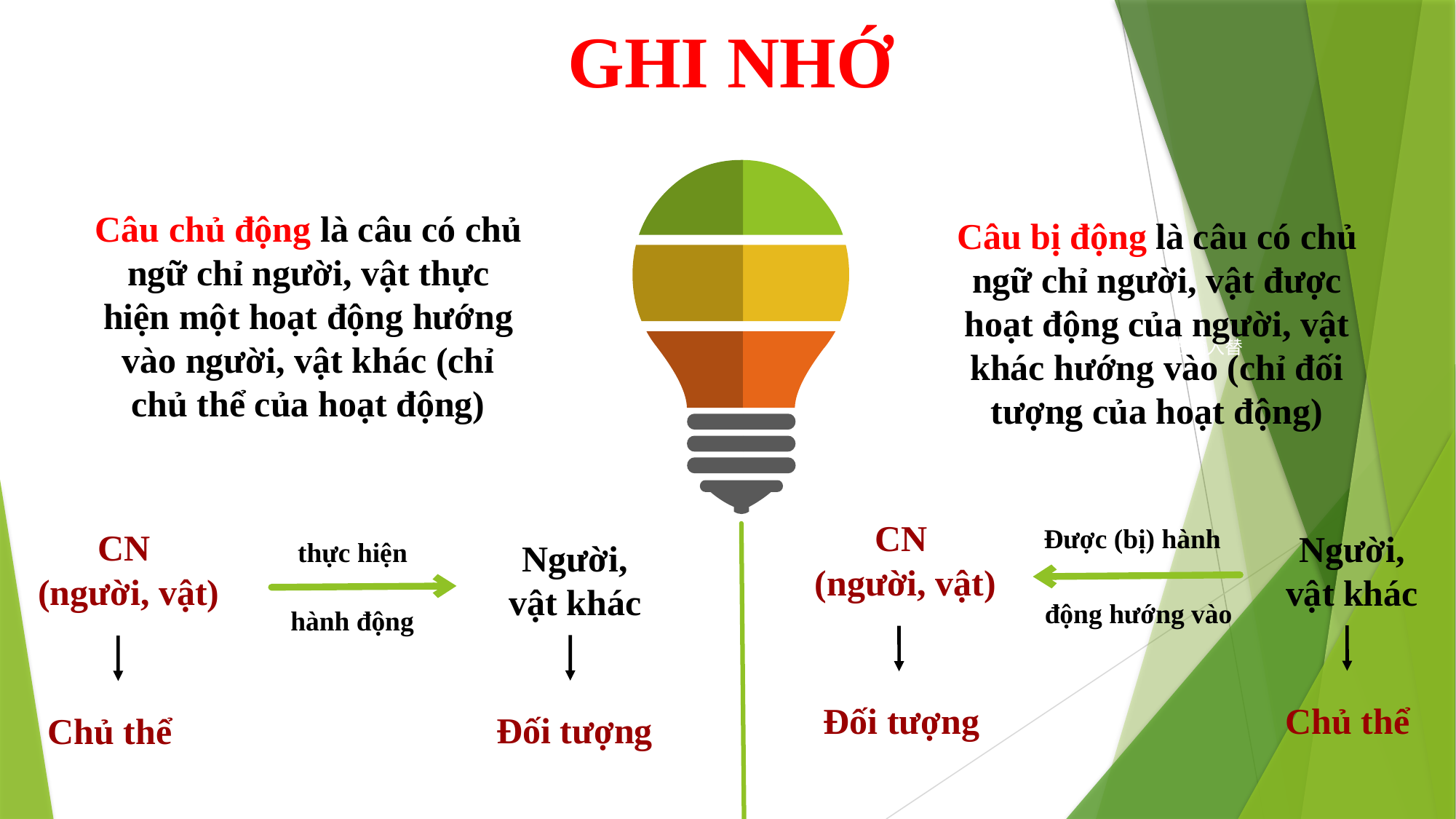

GHI NHỚ

Câu chủ động là câu có chủ ngữ chỉ người, vật thực hiện một hoạt động hướng vào người, vật khác (chỉ chủ thể của hoạt động)
Câu bị động là câu có chủ ngữ chỉ người, vật được hoạt động của người, vật khác hướng vào (chỉ đối tượng của hoạt động)
双击输入替换内容双击输入替换内容

Được (bị) hành
Người, vật khác
CN
(người, vật)
thực hiện
Người, vật khác
CN
(người, vật)
động hướng vào
hành động

Chủ thể
Đối tượng
Đối tượng
Chủ thể